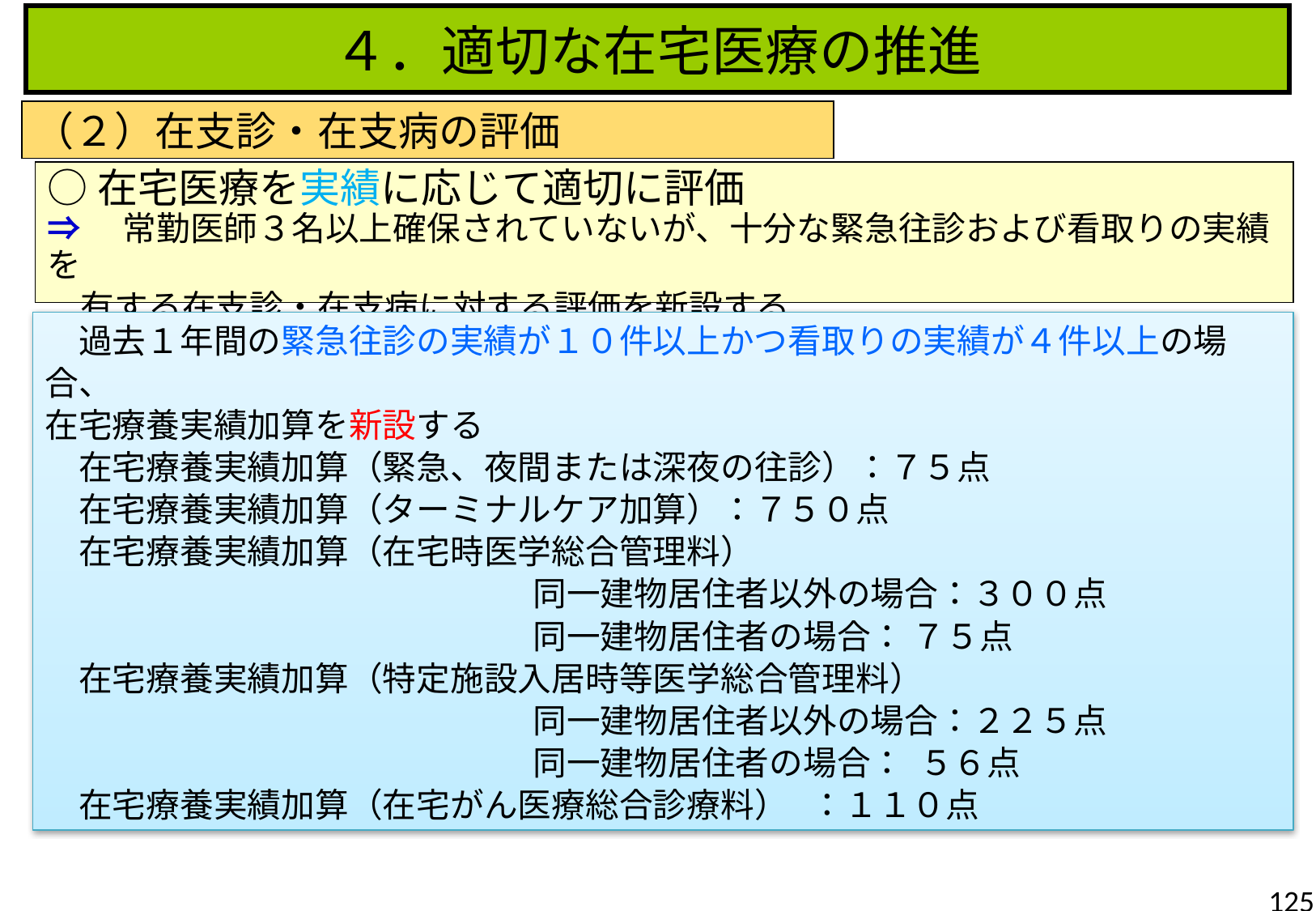

４．適切な在宅医療の推進
（２）在支診・在支病の評価
○在宅医療を実績に応じて適切に評価
⇒　常勤医師３名以上確保されていないが、十分な緊急往診および看取りの実績を
　有する在支診・在支病に対する評価を新設する
　過去１年間の緊急往診の実績が１０件以上かつ看取りの実績が４件以上の場合、
在宅療養実績加算を新設する
　在宅療養実績加算（緊急、夜間または深夜の往診）：７５点
　在宅療養実績加算（ターミナルケア加算）：７５０点
　在宅療養実績加算（在宅時医学総合管理料）
　　　　　　　　　　　　　　  同一建物居住者以外の場合：３００点
　　　　　　　　　　　　　　  同一建物居住者の場合： ７５点
　在宅療養実績加算（特定施設入居時等医学総合管理料）
　　　　　　　　　　　　　　  同一建物居住者以外の場合：２２５点
　　　　　　　　　　　　　　  同一建物居住者の場合：  ５６点
　在宅療養実績加算（在宅がん医療総合診療料）   ：１１０点
125